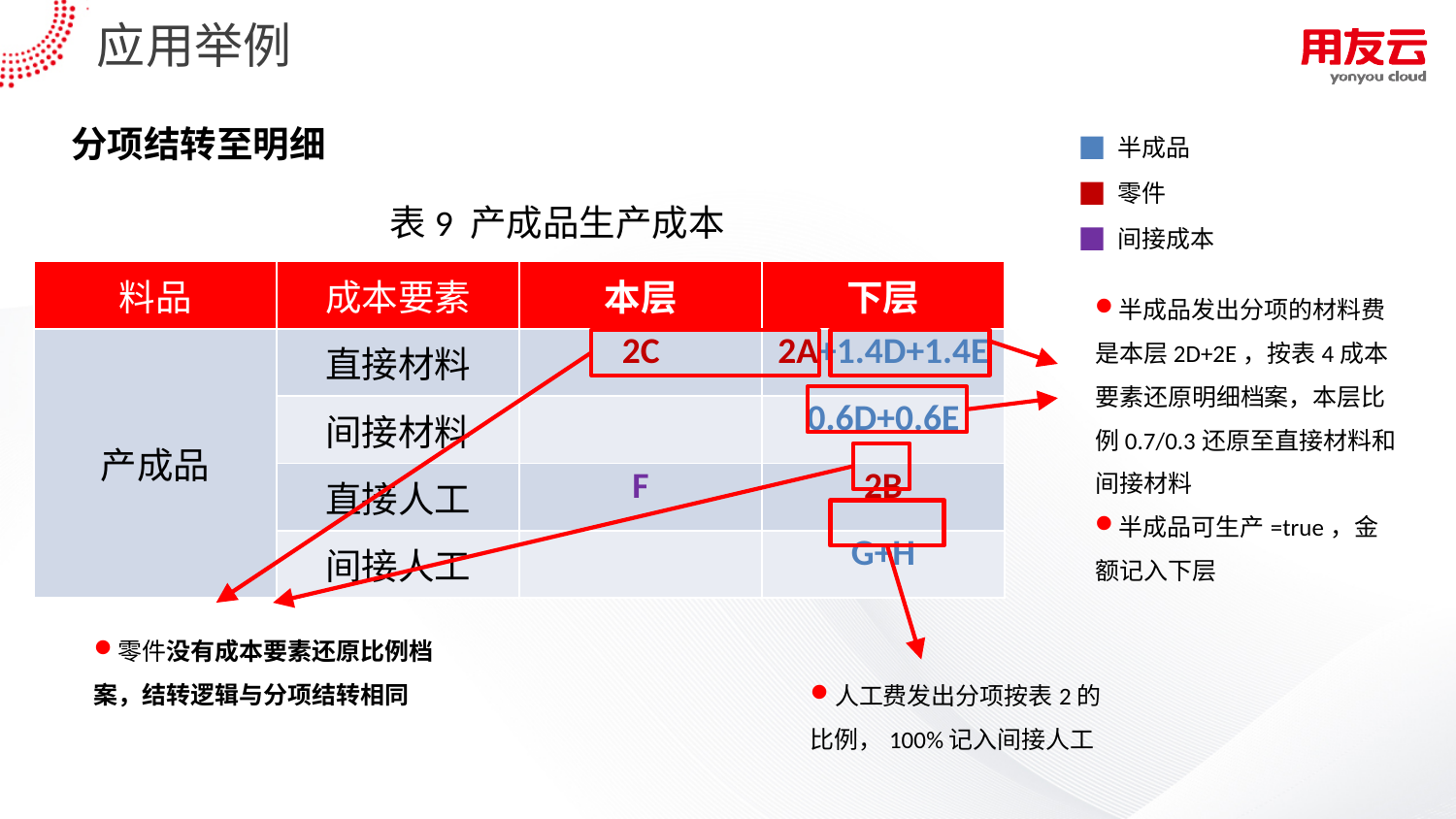

# 应用举例
分项结转至明细
半成品

零件

表9 产成品生产成本
间接成本

| 料品 | 成本要素 | 本层 | 下层 |
| --- | --- | --- | --- |
| 产成品 | 直接材料 | 2C | 2A+1.4D+1.4E |
|  | 间接材料 |  | 0.6D+0.6E |
|  | 直接人工 | F | 2B |
|  | 间接人工 |  | G+H |
半成品发出分项的材料费是本层2D+2E，按表4成本要素还原明细档案，本层比例0.7/0.3还原至直接材料和间接材料
半成品可生产=true，金额记入下层

零件没有成本要素还原比例档案，结转逻辑与分项结转相同
人工费发出分项按表2的比例，100%记入间接人工